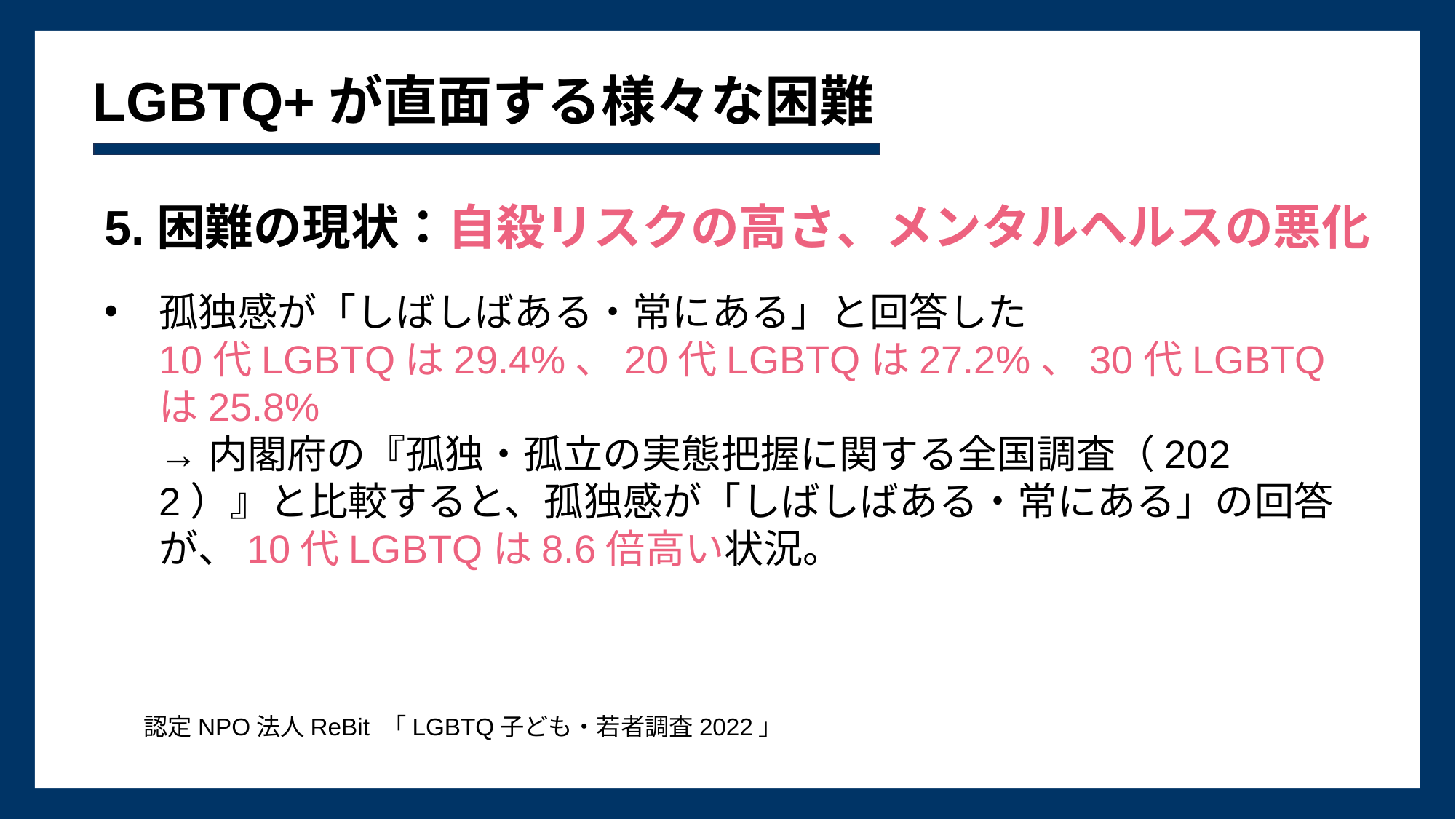

# LGBTQ+が直面する様々な困難

5.困難の現状：自殺リスクの高さ、メンタルヘルスの悪化
孤独感が「しばしばある・常にある」と回答した
10代LGBTQは29.4%、20代LGBTQは27.2%、30代LGBTQは25.8%
→内閣府の『孤独・孤立の実態把握に関する全国調査（2022）』と比較すると、孤独感が「しばしばある・常にある」の回答が、10代LGBTQは8.6倍高い状況。
認定NPO法人ReBit 「LGBTQ子ども・若者調査2022」